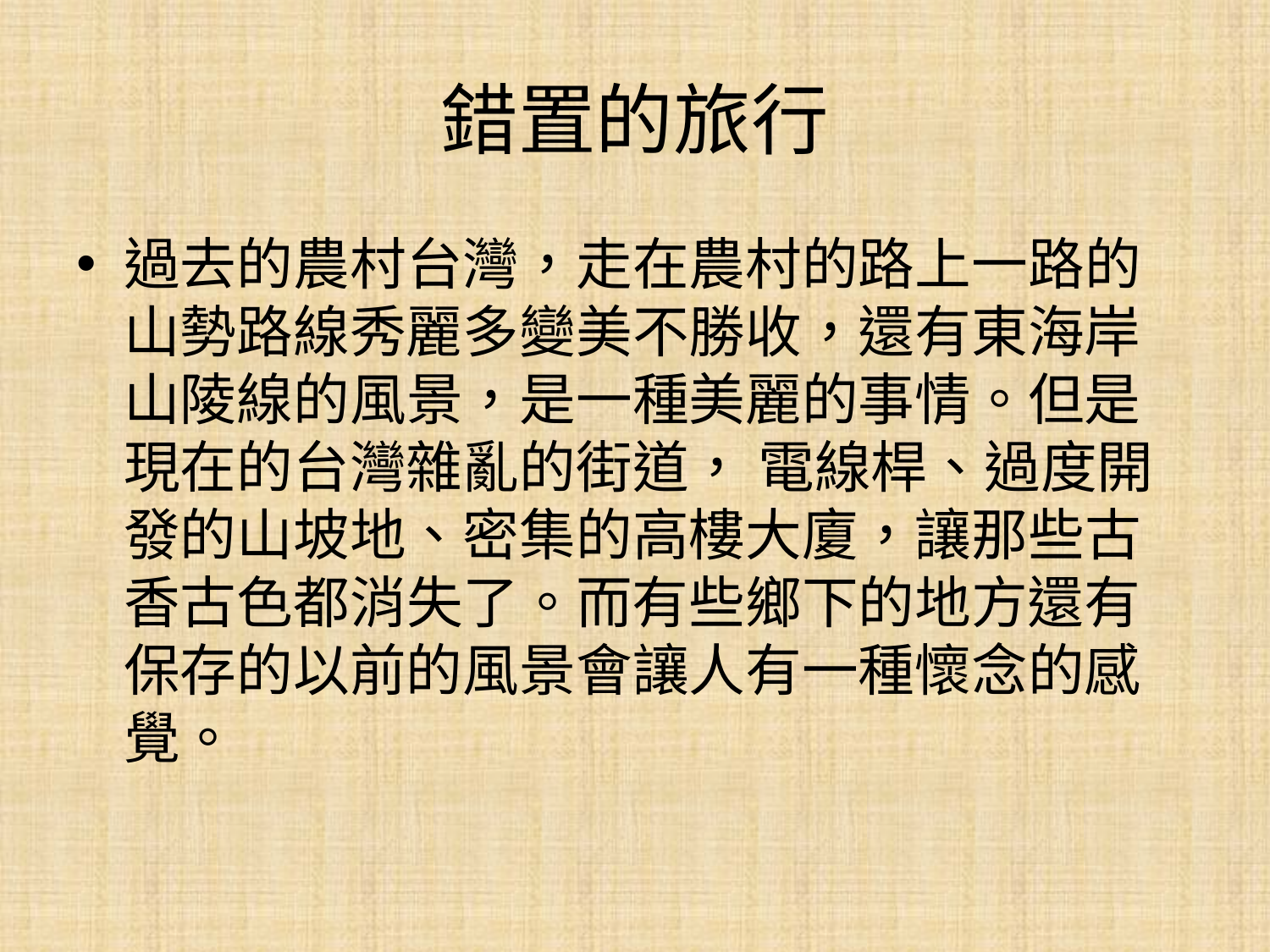

# 錯置的旅行
過去的農村台灣，走在農村的路上一路的山勢路線秀麗多變美不勝收，還有東海岸山陵線的風景，是一種美麗的事情。但是現在的台灣雜亂的街道， 電線桿、過度開發的山坡地、密集的高樓大廈，讓那些古香古色都消失了。而有些鄉下的地方還有保存的以前的風景會讓人有一種懷念的感覺。